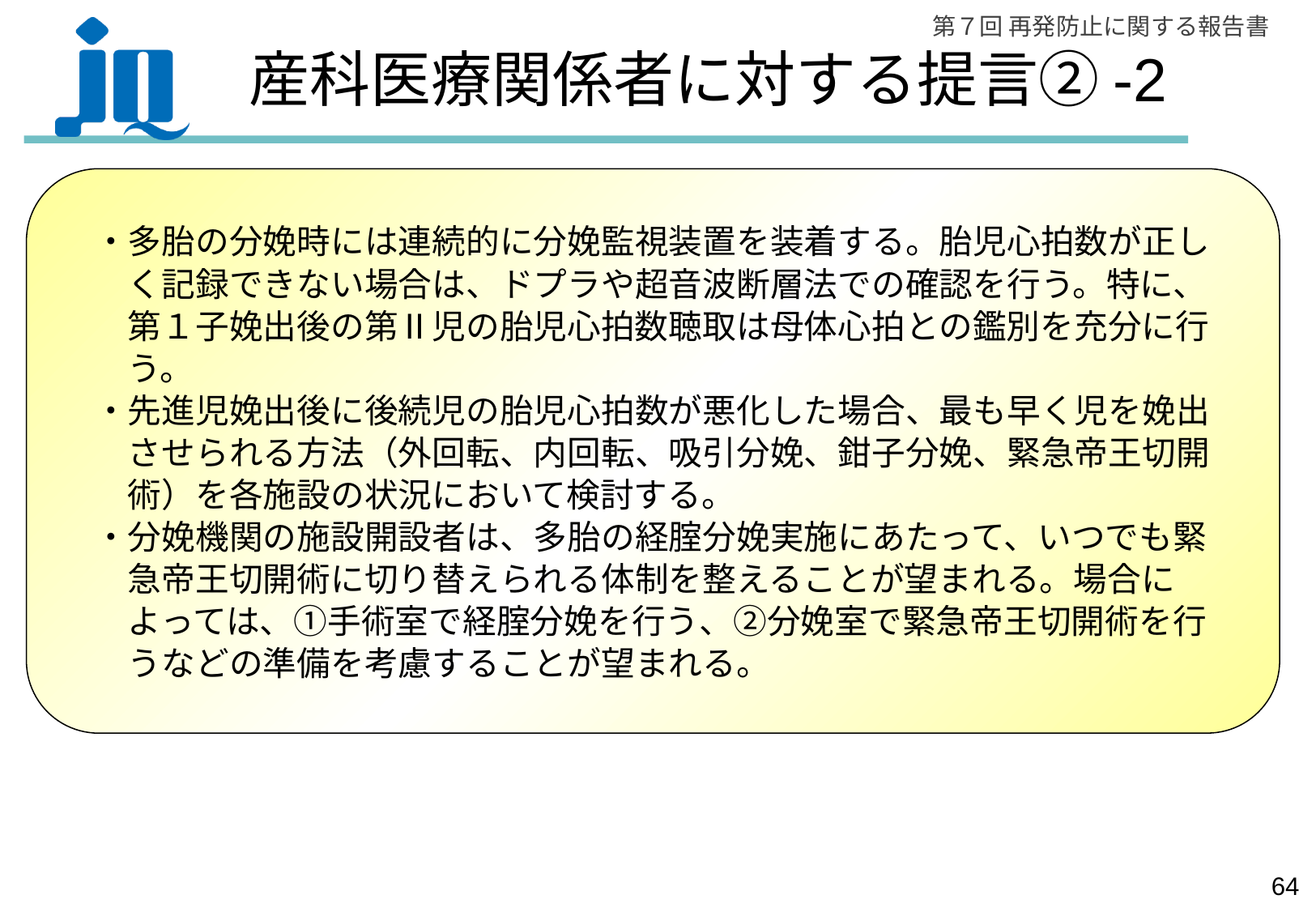

# 産科医療関係者に対する提言②-2
　・多胎の分娩時には連続的に分娩監視装置を装着する。胎児心拍数が正し
　　く記録できない場合は、ドプラや超音波断層法での確認を行う。特に、
　　第１子娩出後の第Ⅱ児の胎児心拍数聴取は母体心拍との鑑別を充分に行
　　う。
　・先進児娩出後に後続児の胎児心拍数が悪化した場合、最も早く児を娩出
　　させられる方法（外回転、内回転、吸引分娩、鉗子分娩、緊急帝王切開
　　術）を各施設の状況において検討する。
　・分娩機関の施設開設者は、多胎の経腟分娩実施にあたって、いつでも緊
　　急帝王切開術に切り替えられる体制を整えることが望まれる。場合に
　　よっては、①手術室で経腟分娩を行う、②分娩室で緊急帝王切開術を行
　　うなどの準備を考慮することが望まれる。
64